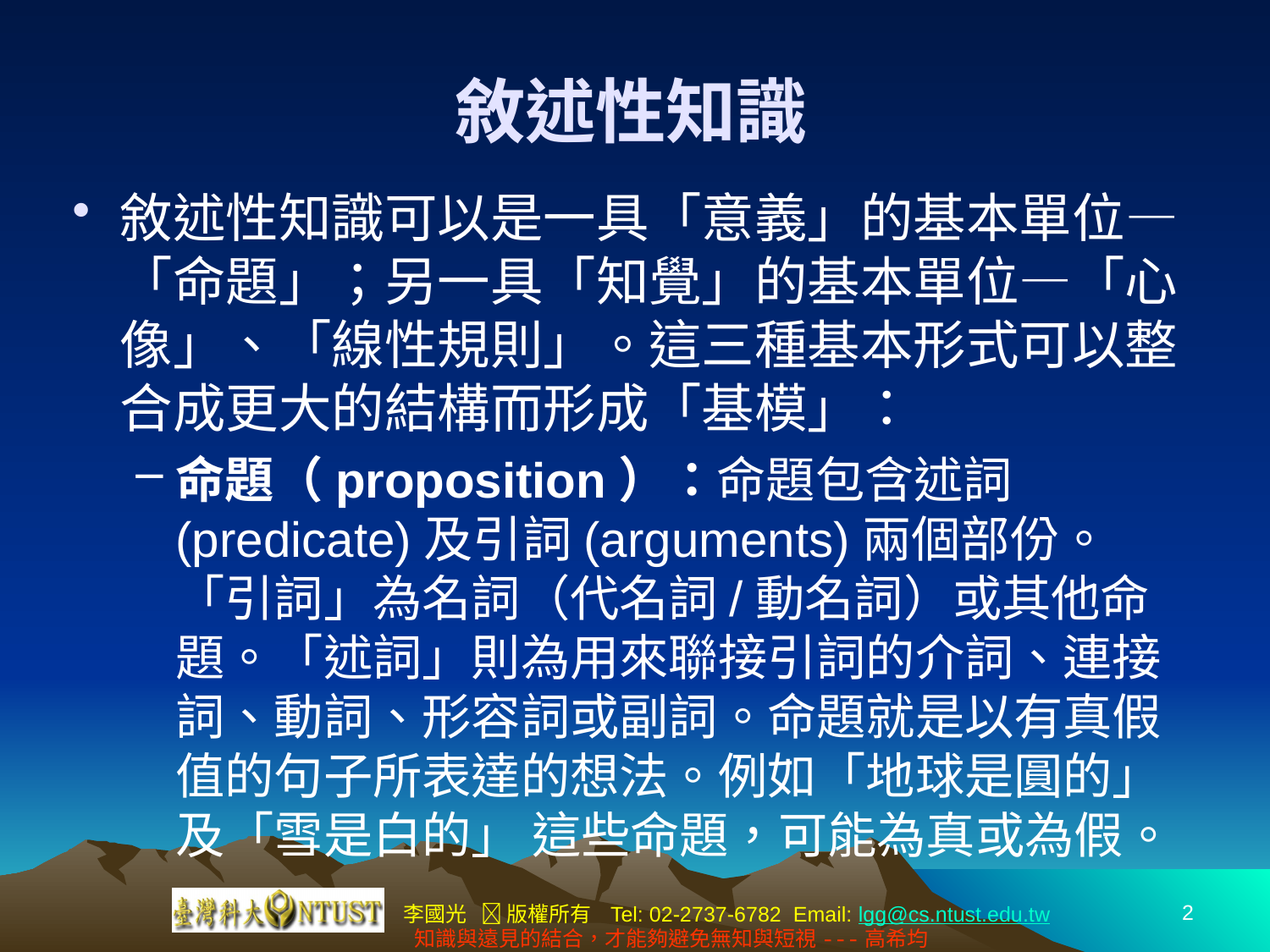

# 敘述性知識
敘述性知識可以是一具「意義」的基本單位—「命題」；另一具「知覺」的基本單位—「心像」、「線性規則」。這三種基本形式可以整合成更大的結構而形成「基模」：
命題（proposition）：命題包含述詞(predicate)及引詞(arguments)兩個部份。「引詞」為名詞（代名詞/動名詞）或其他命題。「述詞」則為用來聯接引詞的介詞、連接詞、動詞、形容詞或副詞。命題就是以有真假值的句子所表達的想法。例如「地球是圓的」及「雪是白的」 這些命題，可能為真或為假。

2